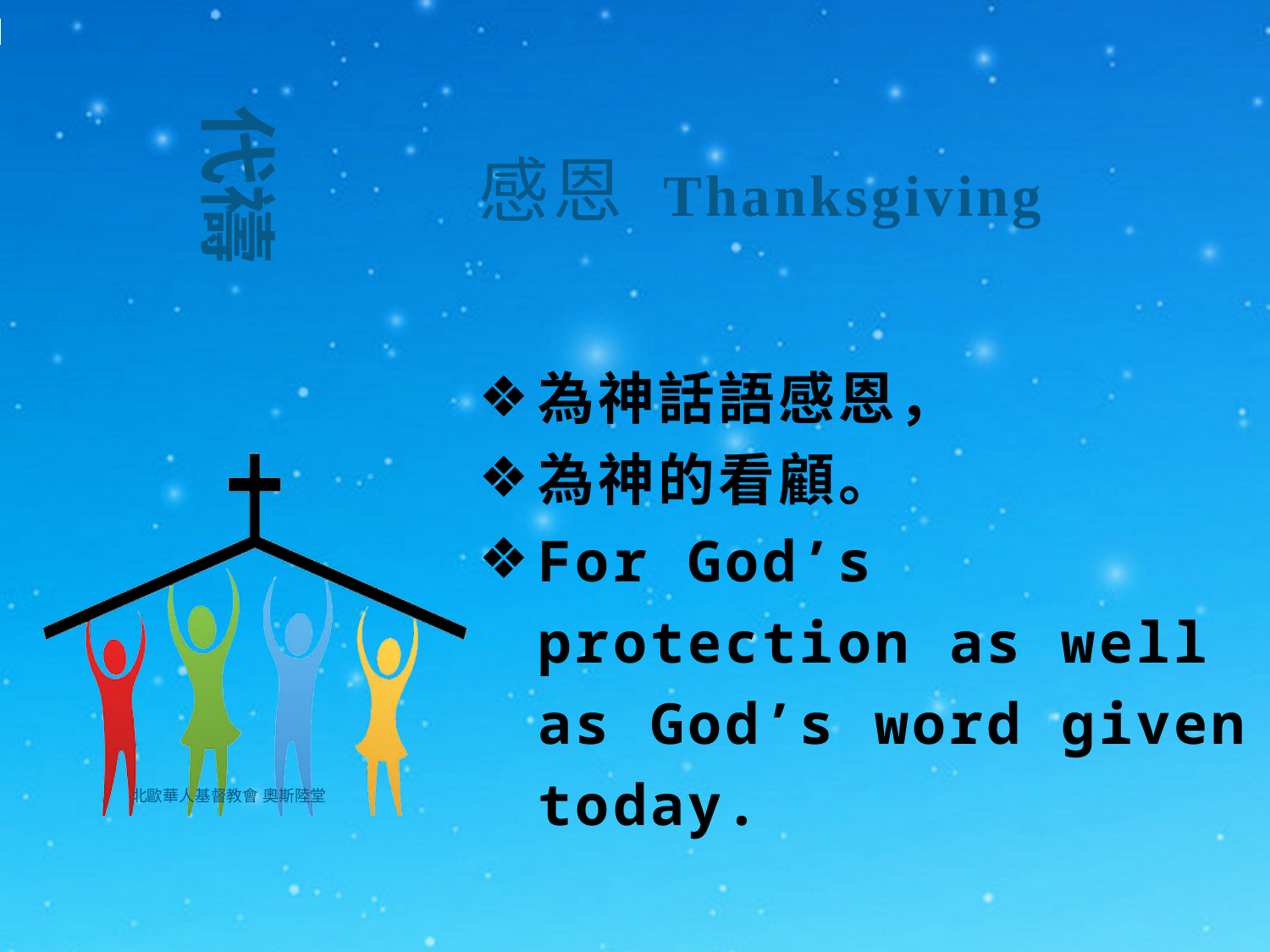

# 感恩 Thanksgiving

為神話語感恩，
為神的看顧。
For God’s protection as well as God’s word given today.
北歐華人基督教會 奧斯陸堂